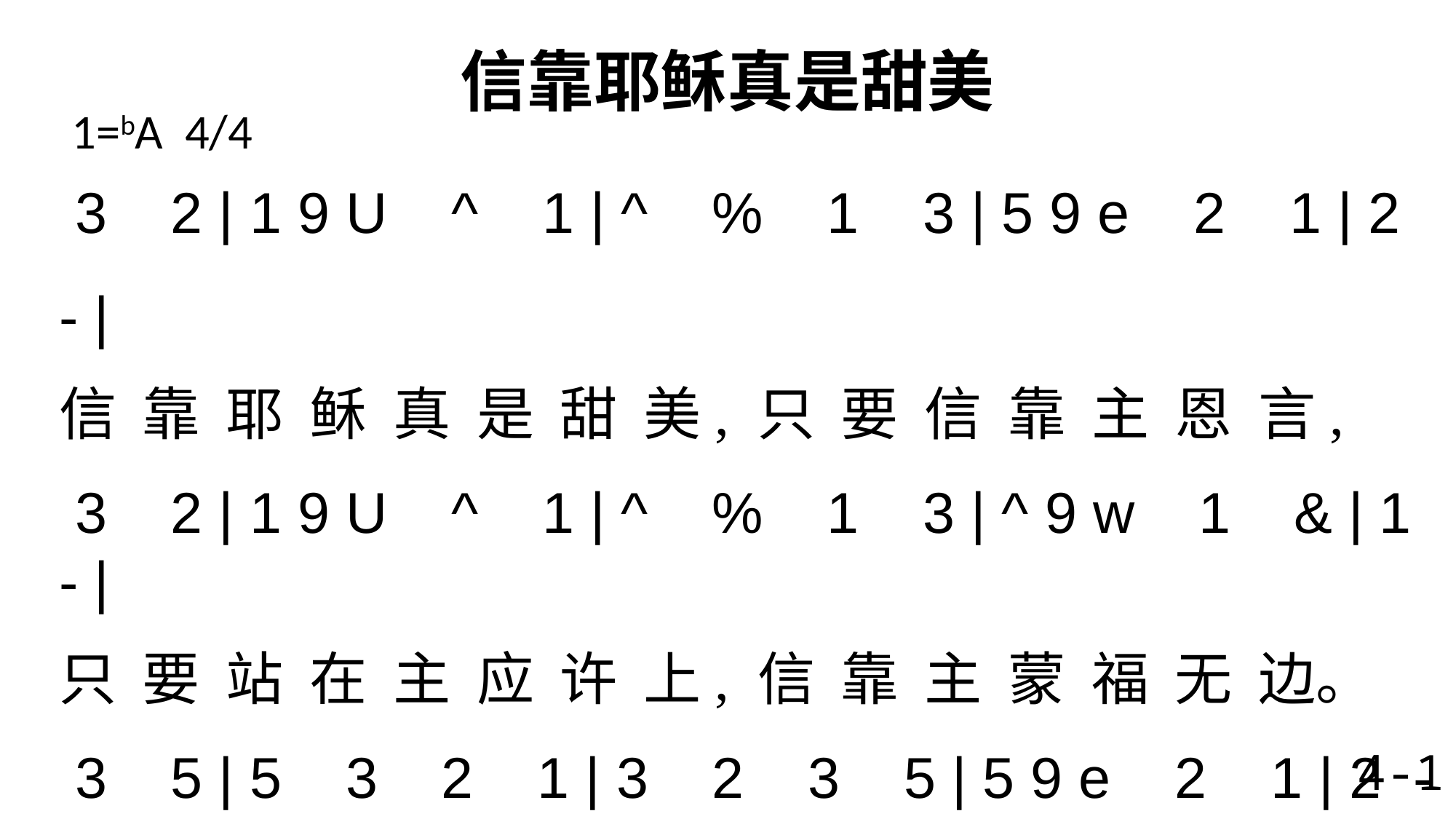

# 信靠耶稣真是甜美
1=bA  4/4
 3    2 | 1 9 U    ^    1 | ^    %    1    3 | 5 9 e    2    1 | 2  - |
信  靠  耶  稣  真  是  甜  美, 只  要  信  靠  主  恩  言,
 3    2 | 1 9 U    ^    1 | ^    %    1    3 | ^ 9 w    1    & | 1  - |
只  要  站  在  主  应  许  上, 信  靠  主  蒙  福  无  边。
 3    5 | 5    3    2    1 | 3    2    3    5 | 5 9 e    2    1 | 2  - |
耶  稣, 耶  稣, 何  等  可  靠! 多  少  事  上  已  证  明!
 3    2 | 1    %    4    Y | ^    %    1    3 | ^ 9 w    1    & | 1  - \
耶  稣, 耶  稣, 宝  贵  耶  稣! 愿  我  信  心  更  坚  定!
4-1